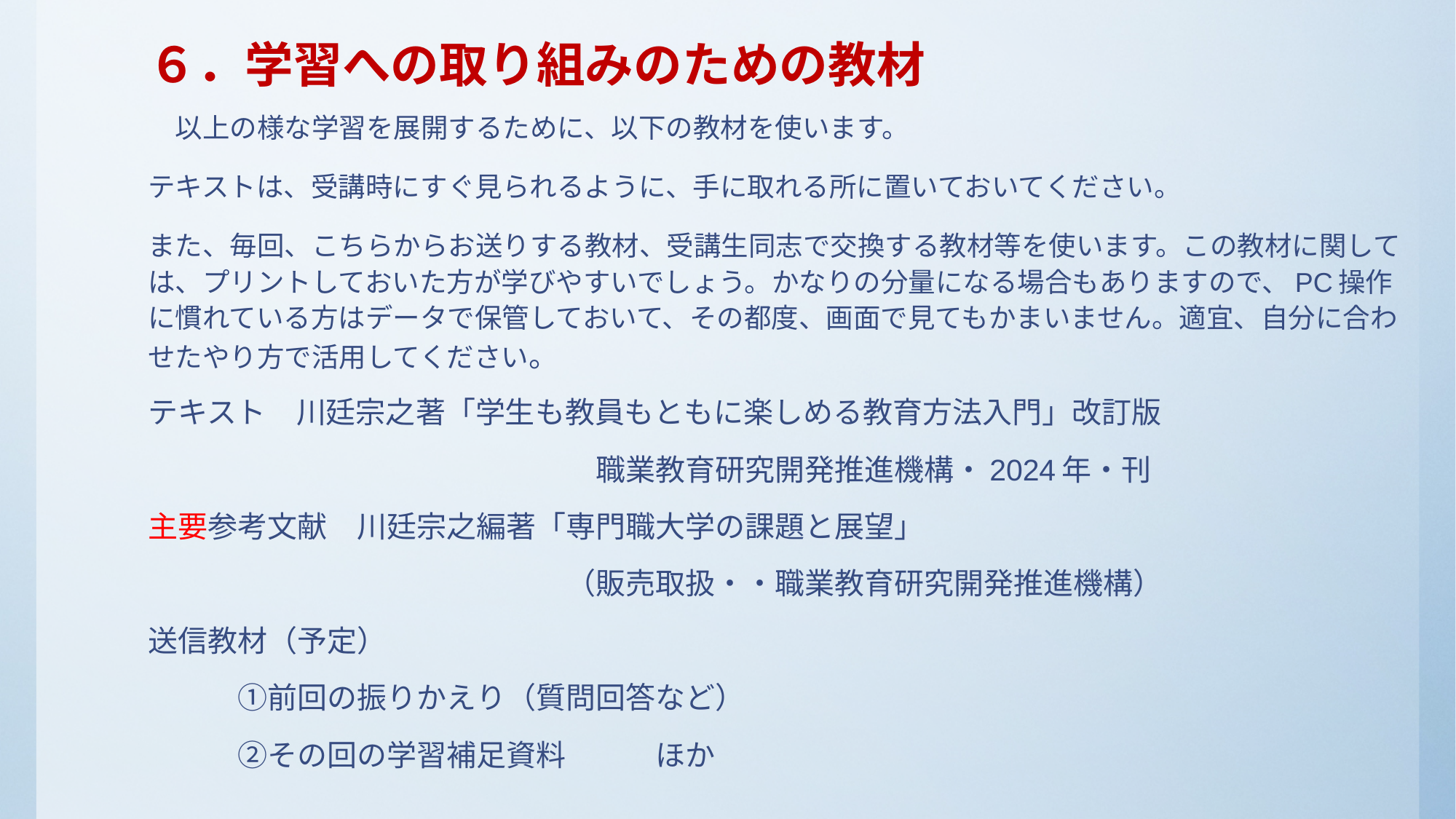

# ６．学習への取り組みのための教材
　以上の様な学習を展開するために、以下の教材を使います。
テキストは、受講時にすぐ見られるように、手に取れる所に置いておいてください。
また、毎回、こちらからお送りする教材、受講生同志で交換する教材等を使います。この教材に関しては、プリントしておいた方が学びやすいでしょう。かなりの分量になる場合もありますので、PC操作に慣れている方はデータで保管しておいて、その都度、画面で見てもかまいません。適宜、自分に合わせたやり方で活用してください。
テキスト　川廷宗之著「学生も教員もともに楽しめる教育方法入門」改訂版
　　　　　　　　　　　　　　　職業教育研究開発推進機構・2024年・刊
主要参考文献　川廷宗之編著「専門職大学の課題と展望」
　　　　　　　　　　　　　　（販売取扱・・職業教育研究開発推進機構）
送信教材（予定）
　　　①前回の振りかえり（質問回答など）
　　　②その回の学習補足資料　　　ほか